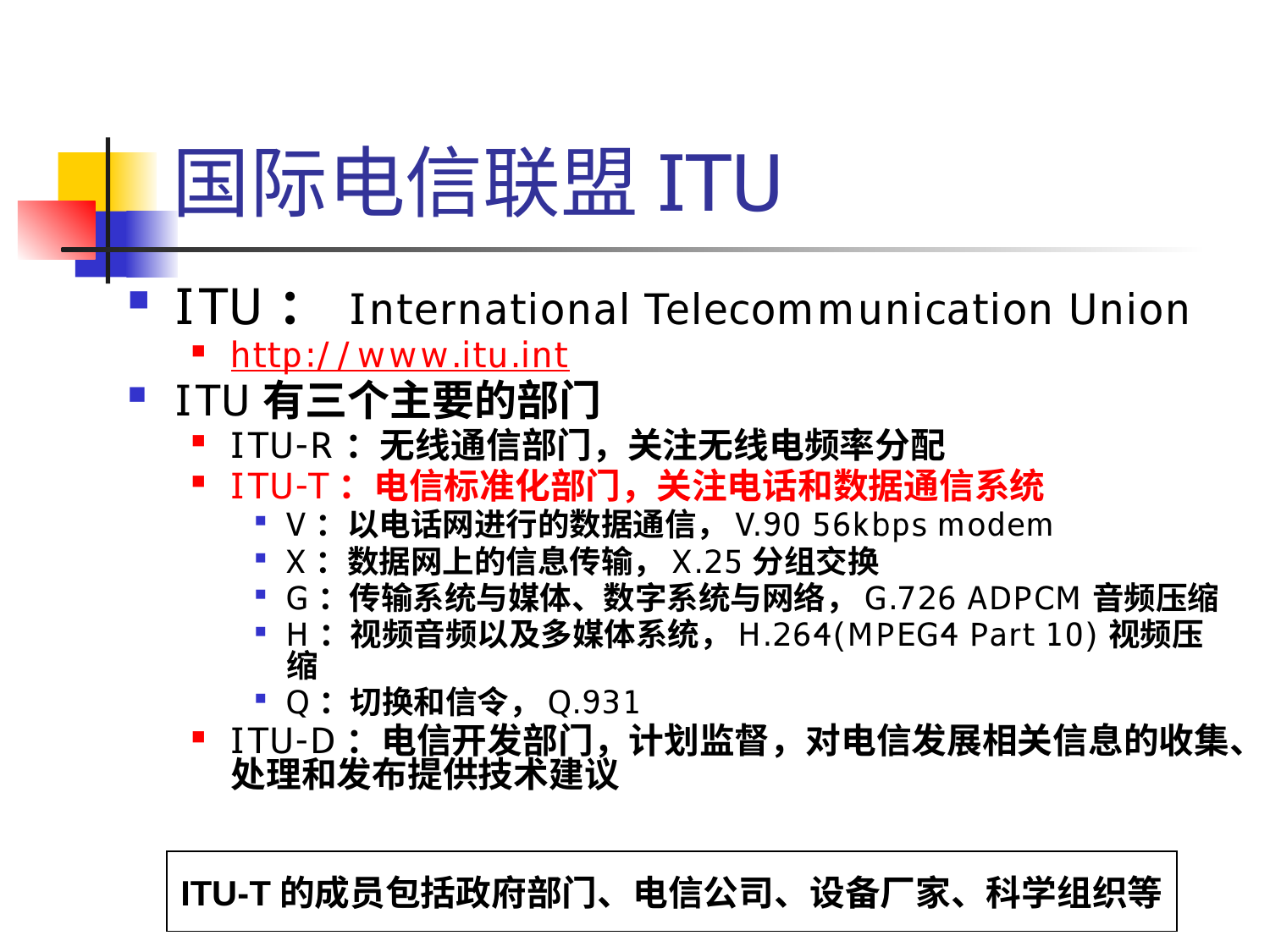

# 国际电信联盟ITU
ITU： International Telecommunication Union
http://www.itu.int
ITU有三个主要的部门
ITU-R：无线通信部门，关注无线电频率分配
ITU-T：电信标准化部门，关注电话和数据通信系统
V：以电话网进行的数据通信，V.90 56kbps modem
X：数据网上的信息传输，X.25分组交换
G：传输系统与媒体、数字系统与网络，G.726 ADPCM音频压缩
H：视频音频以及多媒体系统，H.264(MPEG4 Part 10)视频压缩
Q：切换和信令，Q.931
ITU-D：电信开发部门，计划监督，对电信发展相关信息的收集、处理和发布提供技术建议
ITU-T的成员包括政府部门、电信公司、设备厂家、科学组织等